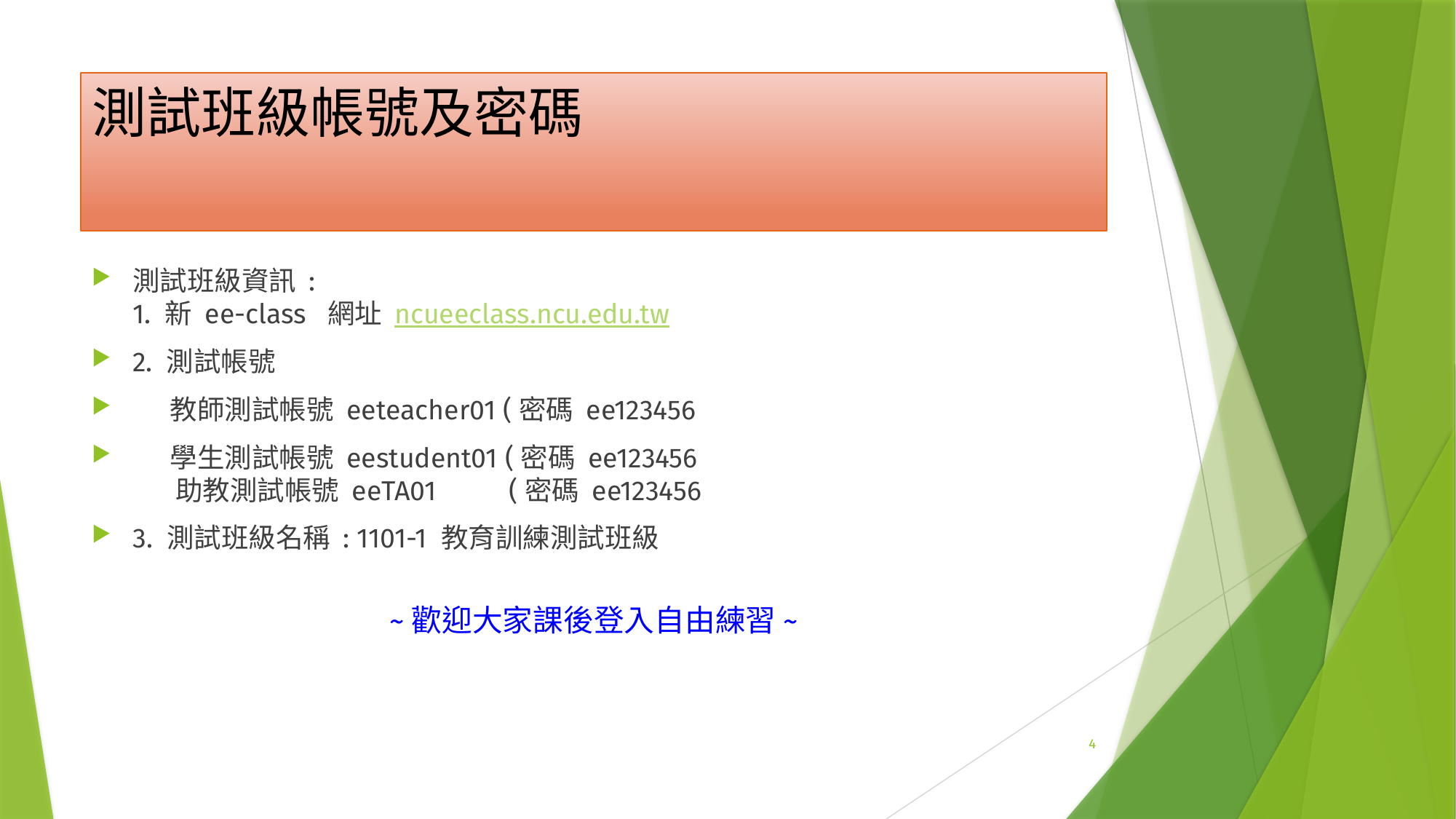

# 測試班級帳號及密碼
測試班級資訊 :
1. 新 ee-class  網址 ncueeclass.ncu.edu.tw
2. 測試帳號
     教師測試帳號 eeteacher01 (密碼 ee123456
     學生測試帳號 eestudent01 (密碼 ee123456
     助教測試帳號 eeTA01          (密碼 ee123456
3. 測試班級名稱 : 1101-1 教育訓練測試班級
~歡迎大家課後登入自由練習~
4